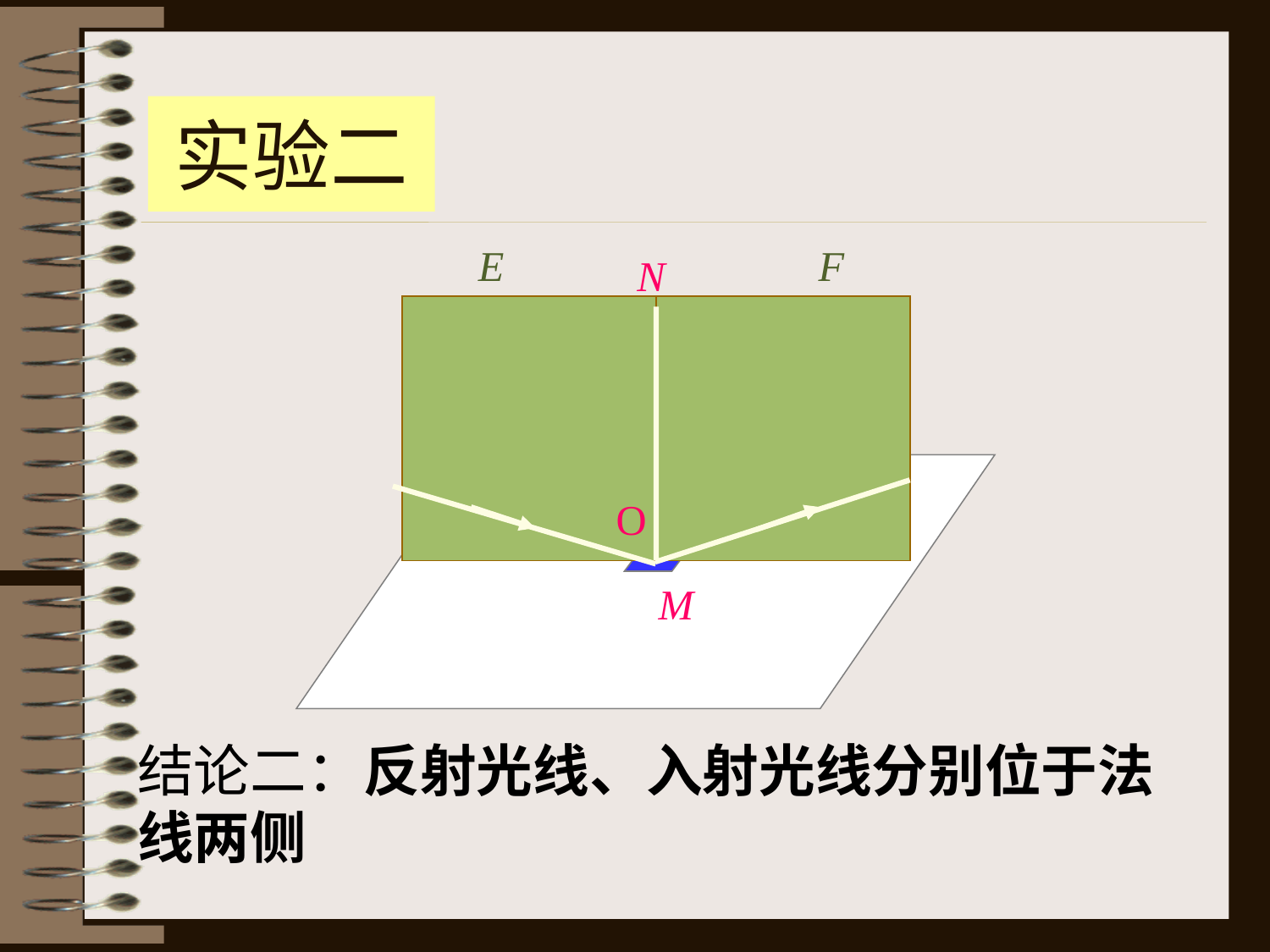

# 实验二
E
F
N

O

M
结论二：反射光线、入射光线分别位于法线两侧